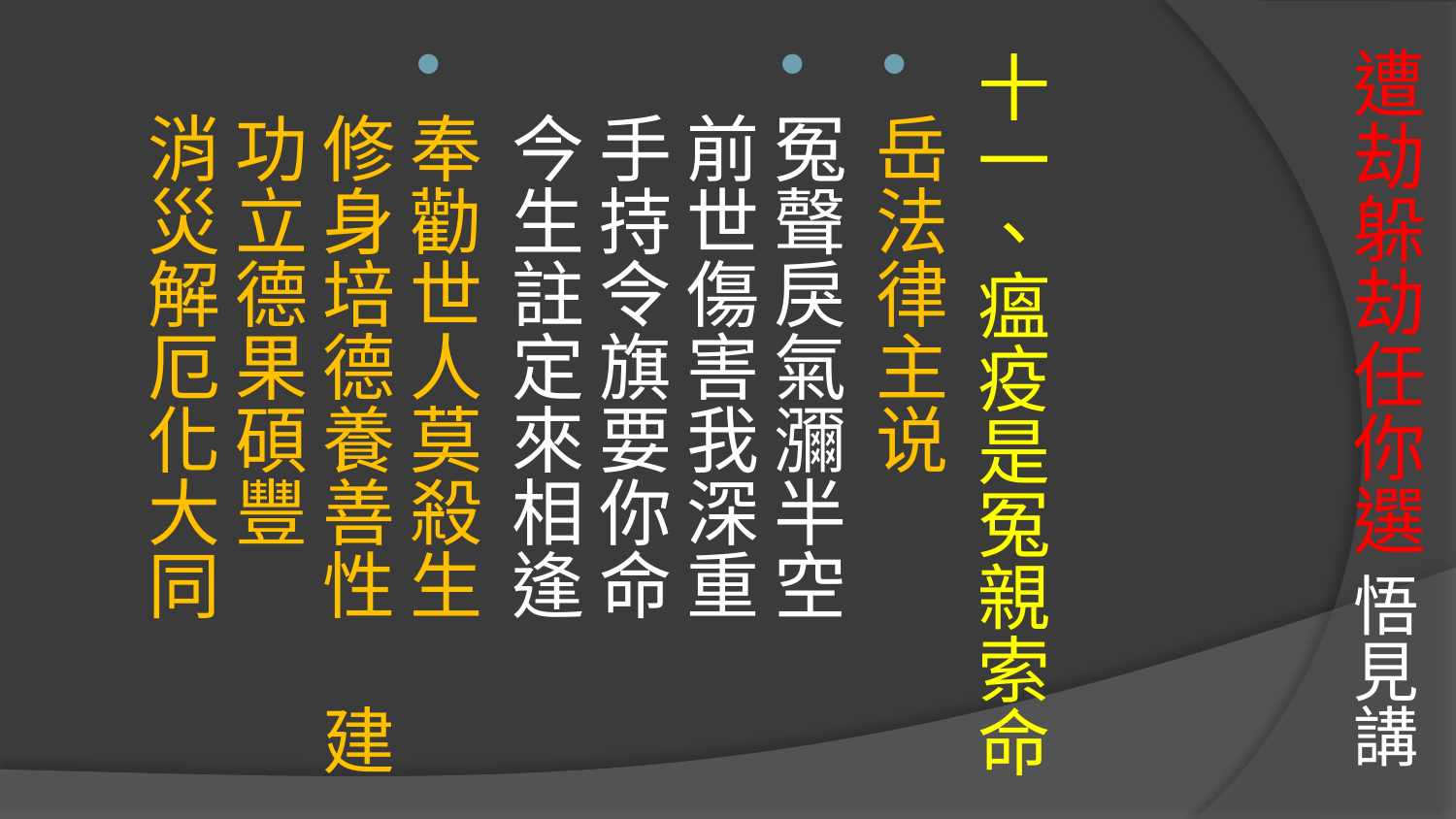

# 遭劫躲劫任你選 悟見講
十一、瘟疫是冤親索命
岳法律主说
冤聲戾氣瀰半空
前世傷害我深重
手持令旗要你命
今生註定來相逢
奉勸世人莫殺生
修身培德養善性     建功立德果碩豐
消災解厄化大同